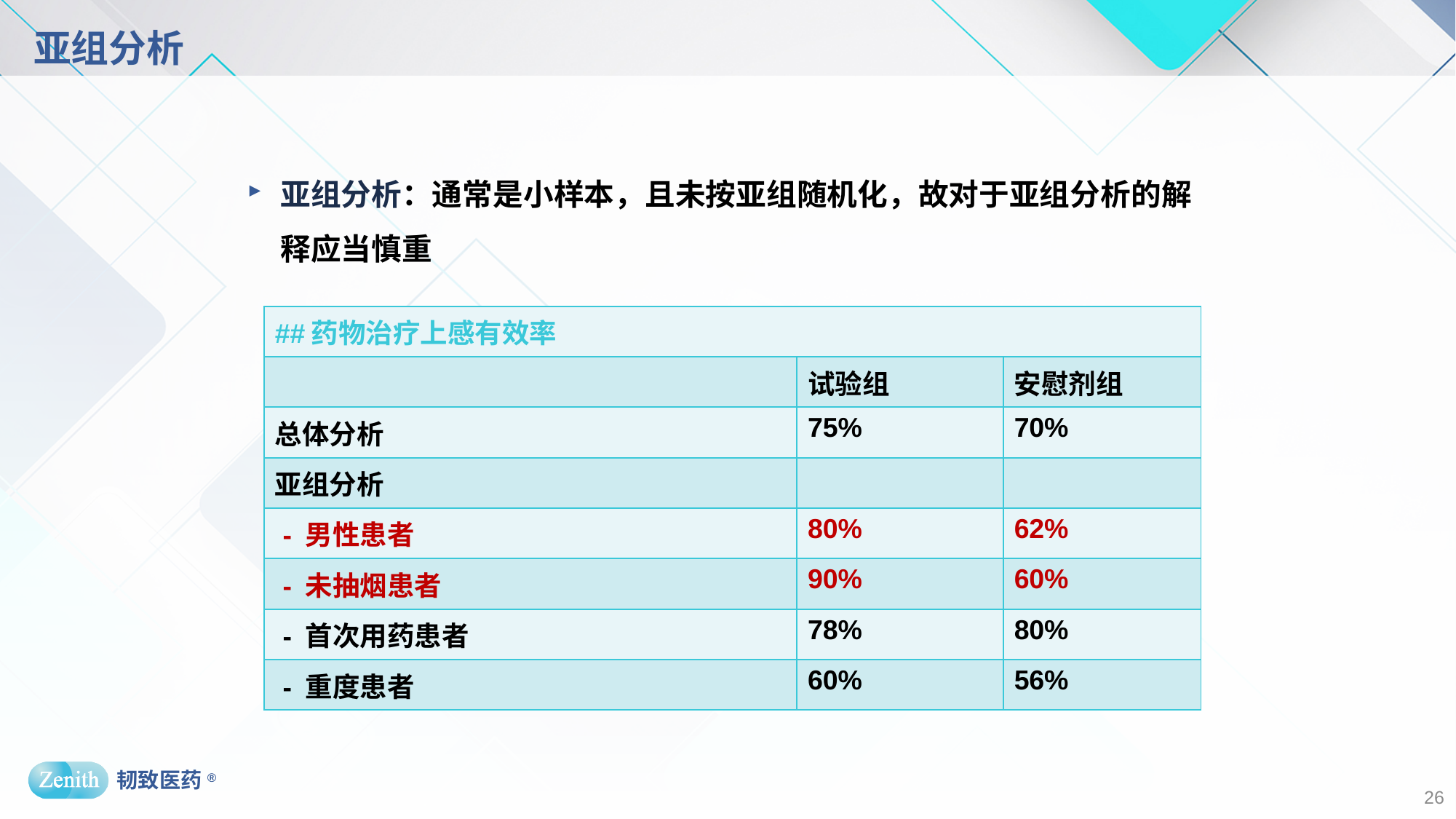

# 亚组分析
亚组分析：通常是小样本，且未按亚组随机化，故对于亚组分析的解释应当慎重
| ##药物治疗上感有效率 |  |  |
| --- | --- | --- |
|  | 试验组 | 安慰剂组 |
| 总体分析 | 75% | 70% |
| 亚组分析 |  |  |
| - 男性患者 | 80% | 62% |
| - 未抽烟患者 | 90% | 60% |
| - 首次用药患者 | 78% | 80% |
| - 重度患者 | 60% | 56% |
26